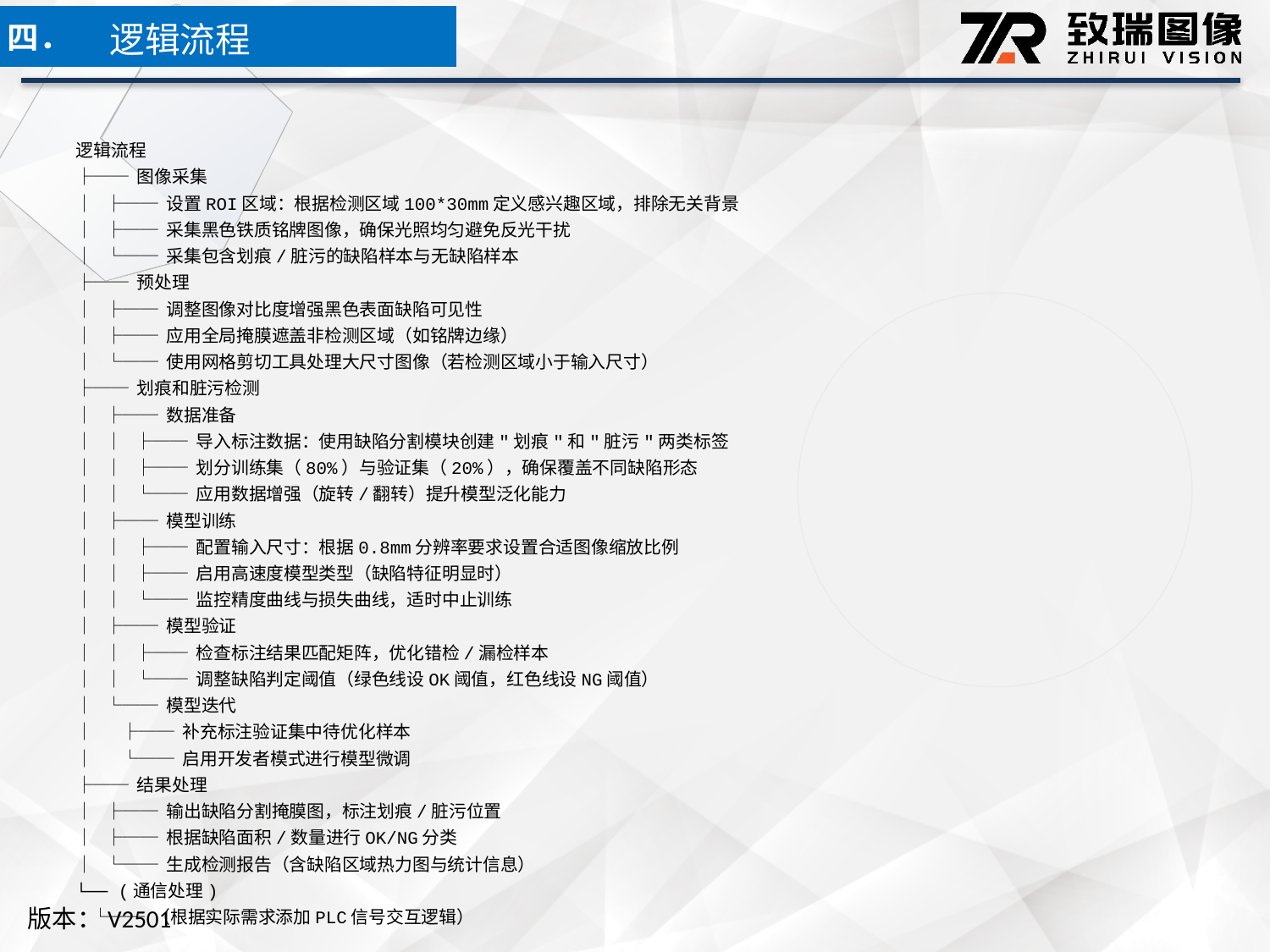

逻辑流程
四．

逻辑流程
├── 图像采集
│   ├── 设置ROI区域：根据检测区域100*30mm定义感兴趣区域，排除无关背景
│   ├── 采集黑色铁质铭牌图像，确保光照均匀避免反光干扰
│   └── 采集包含划痕/脏污的缺陷样本与无缺陷样本
├── 预处理
│   ├── 调整图像对比度增强黑色表面缺陷可见性
│   ├── 应用全局掩膜遮盖非检测区域（如铭牌边缘）
│   └── 使用网格剪切工具处理大尺寸图像（若检测区域小于输入尺寸）
├── 划痕和脏污检测
│   ├── 数据准备
│   │   ├── 导入标注数据：使用缺陷分割模块创建"划痕"和"脏污"两类标签
│   │   ├── 划分训练集（80%）与验证集（20%），确保覆盖不同缺陷形态
│   │   └── 应用数据增强（旋转/翻转）提升模型泛化能力
│   ├── 模型训练
│   │   ├── 配置输入尺寸：根据0.8mm分辨率要求设置合适图像缩放比例
│   │   ├── 启用高速度模型类型（缺陷特征明显时）
│   │   └── 监控精度曲线与损失曲线，适时中止训练
│   ├── 模型验证
│   │   ├── 检查标注结果匹配矩阵，优化错检/漏检样本
│   │   └── 调整缺陷判定阈值（绿色线设OK阈值，红色线设NG阈值）
│   └── 模型迭代
│       ├── 补充标注验证集中待优化样本
│       └── 启用开发者模式进行模型微调
├── 结果处理
│   ├── 输出缺陷分割掩膜图，标注划痕/脏污位置
│   ├── 根据缺陷面积/数量进行OK/NG分类
│   └── 生成检测报告（含缺陷区域热力图与统计信息）
└── (通信处理)
    └── （根据实际需求添加PLC信号交互逻辑）